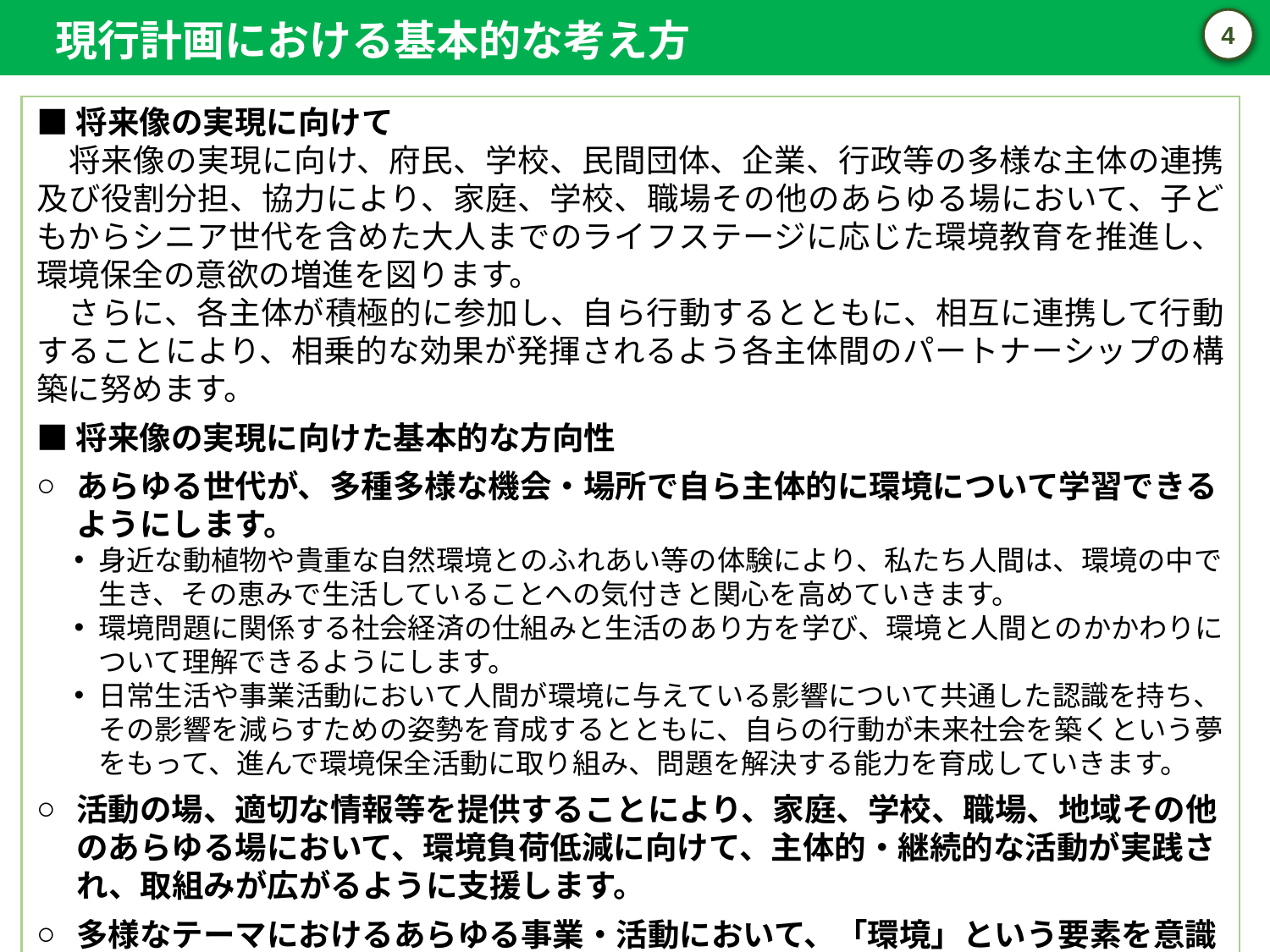

現行計画における基本的な考え方
4
■将来像の実現に向けて
　将来像の実現に向け、府民、学校、民間団体、企業、行政等の多様な主体の連携及び役割分担、協力により、家庭、学校、職場その他のあらゆる場において、子どもからシニア世代を含めた大人までのライフステージに応じた環境教育を推進し、環境保全の意欲の増進を図ります。
　さらに、各主体が積極的に参加し、自ら行動するとともに、相互に連携して行動することにより、相乗的な効果が発揮されるよう各主体間のパートナーシップの構築に努めます。
■将来像の実現に向けた基本的な方向性
あらゆる世代が、多種多様な機会・場所で自ら主体的に環境について学習できるようにします。
身近な動植物や貴重な自然環境とのふれあい等の体験により、私たち人間は、環境の中で生き、その恵みで生活していることへの気付きと関心を高めていきます。
環境問題に関係する社会経済の仕組みと生活のあり方を学び、環境と人間とのかかわりについて理解できるようにします。
日常生活や事業活動において人間が環境に与えている影響について共通した認識を持ち、その影響を減らすための姿勢を育成するとともに、自らの行動が未来社会を築くという夢をもって、進んで環境保全活動に取り組み、問題を解決する能力を育成していきます。
活動の場、適切な情報等を提供することにより、家庭、学校、職場、地域その他のあらゆる場において、環境負荷低減に向けて、主体的・継続的な活動が実践され、取組みが広がるように支援します。
多様なテーマにおけるあらゆる事業・活動において、「環境」という要素を意識することで、活動の広がりを図ります。